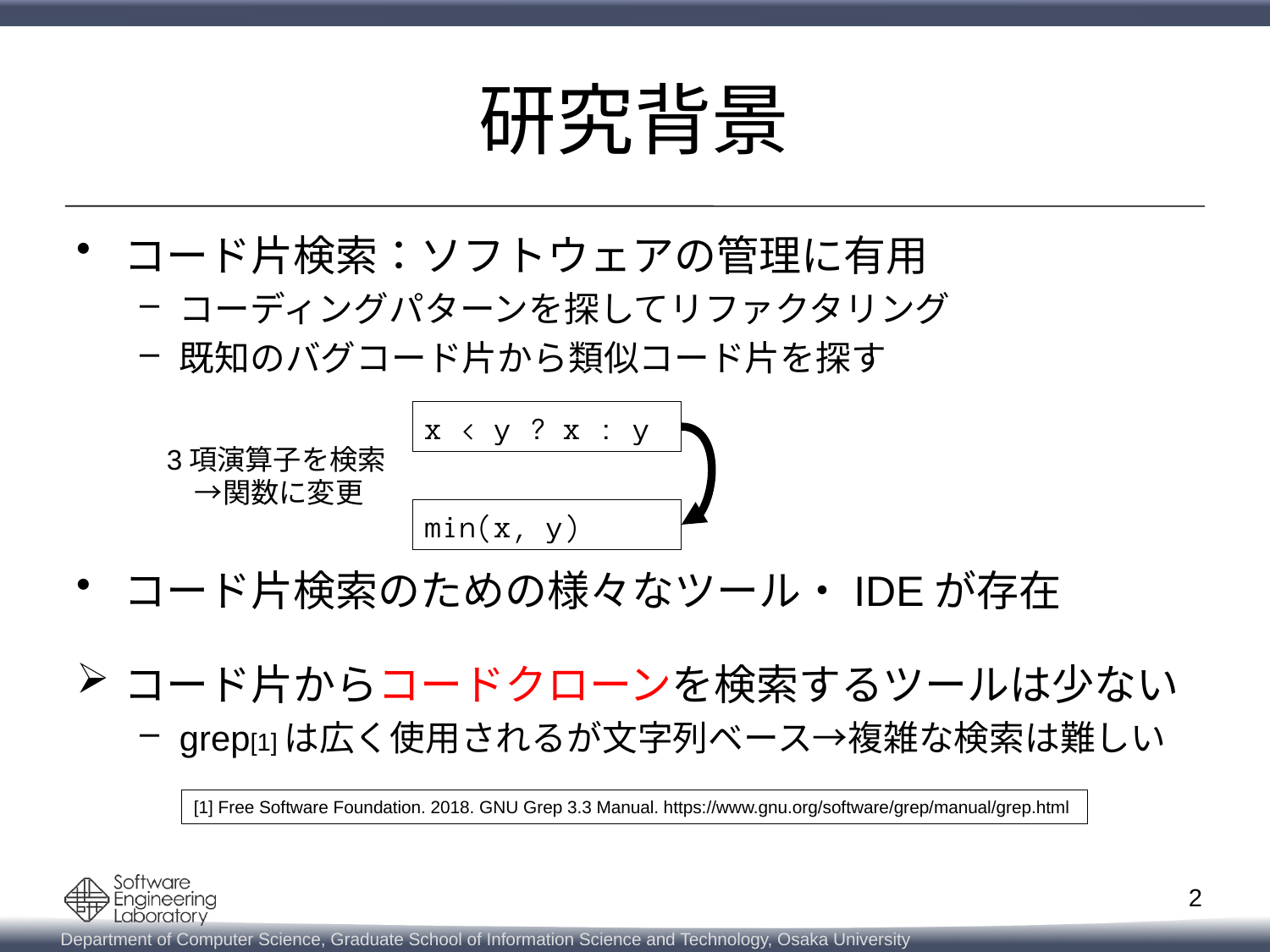

# 研究背景
コード片検索：ソフトウェアの管理に有用
コーディングパターンを探してリファクタリング
既知のバグコード片から類似コード片を探す

コード片検索のための様々なツール・IDEが存在

コード片からコードクローンを検索するツールは少ない
grep[1]は広く使用されるが文字列ベース→複雑な検索は難しい
x < y ? x : y
min(x, y)
3項演算子を検索
　→関数に変更
[1] Free Software Foundation. 2018. GNU Grep 3.3 Manual. https://www.gnu.org/software/grep/manual/grep.html
2